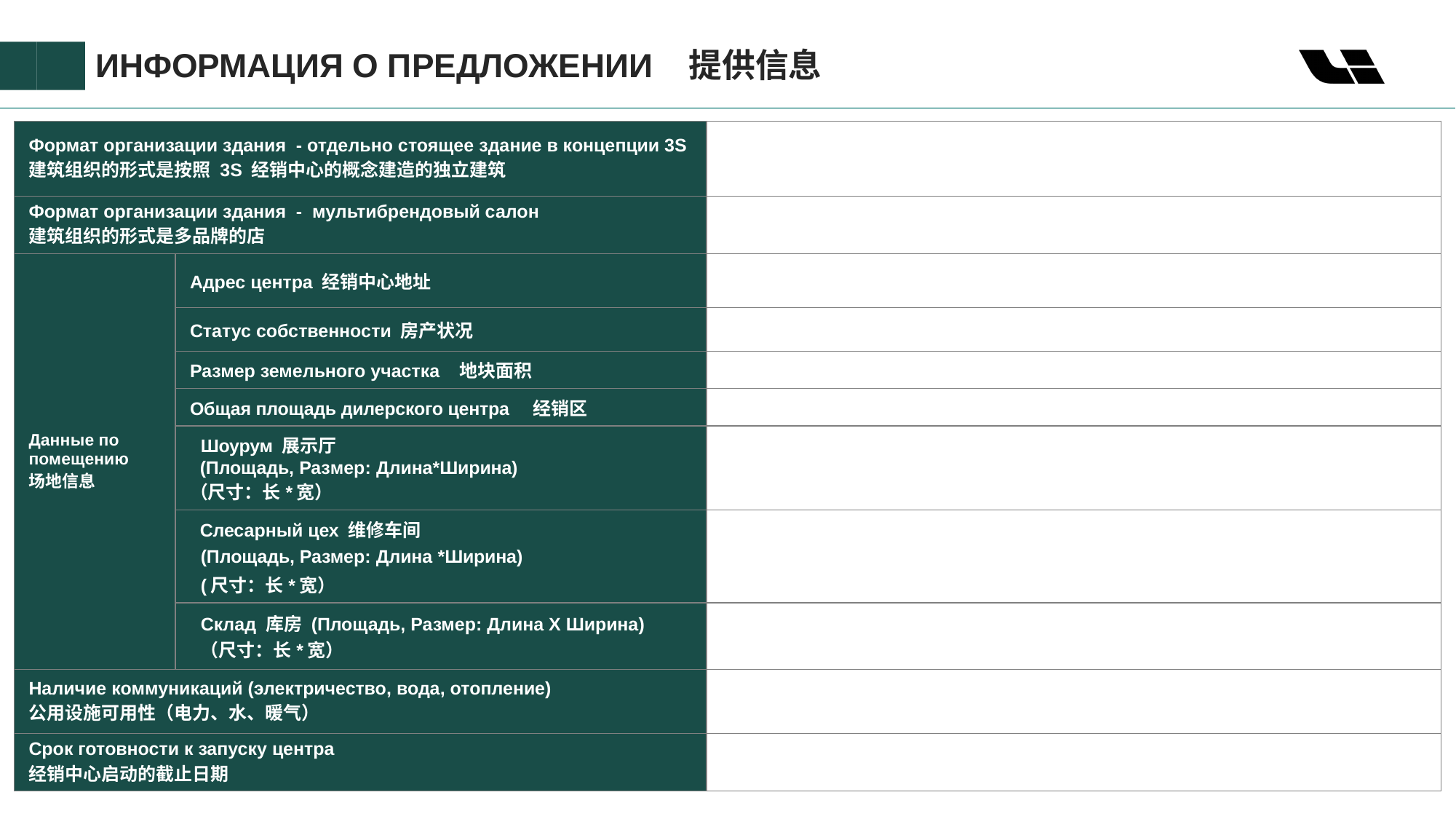

# ИНФОРМАЦИЯ О ПРЕДЛОЖЕНИИ   提供信息
| Формат организации здания - отдельно стоящее здание в концепции 3S 建筑组织的形式是按照 3S 经销中心的概念建造的独立建筑 |  |  |
| --- | --- | --- |
| Формат организации здания - мультибрендовый салон 建筑组织的形式是多品牌的店 |  |  |
| Данные по помещению 场地信息 | Адрес центра 经销中心地址 |  |
|  | Статус собственности 房产状况 |  |
|  | Размер земельного участка 地块面积 |  |
|  | Общая площадь дилерского центра 经销区 |  |
|  | Шоурум 展示厅 (Площадь, Размер: Длина\*Ширина) （尺寸：长\*宽） |  |
|  | Слесарный цех 维修车间 (Площадь, Размер: Длина \*Ширина) (尺寸：长\*宽） |  |
|  | Склад 库房 (Площадь, Размер: Длина Х Ширина) （尺寸：长\*宽） |  |
| Наличие коммуникаций (электричество, вода, отопление) 公用设施可用性（电力、水、暖气） |  |  |
| Срок готовности к запуску центра 经销中心启动的截止日期 |  |  |